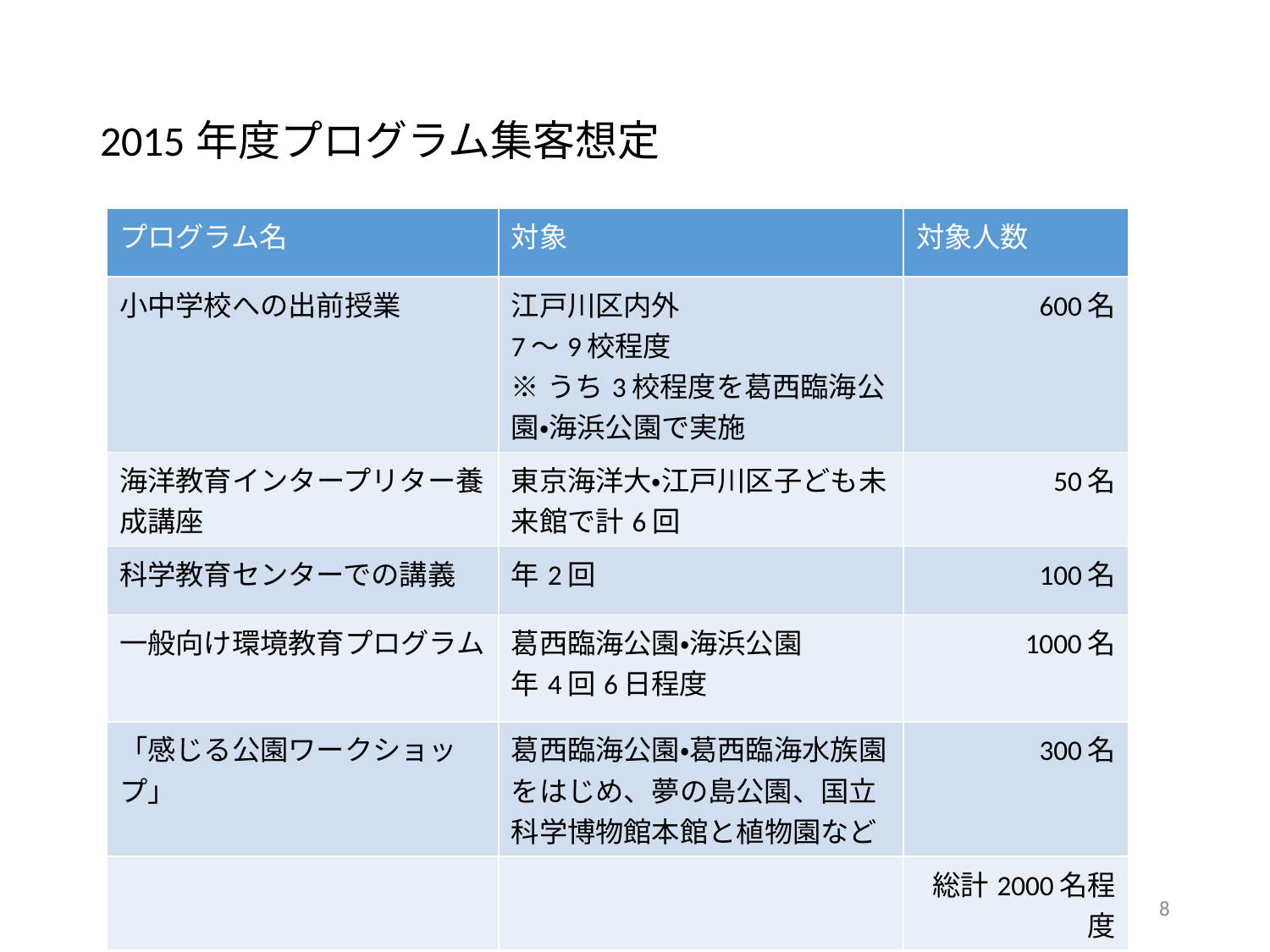

# 2015年度プログラム集客想定
| プログラム名 | 対象 | 対象人数 |
| --- | --- | --- |
| 小中学校への出前授業 | 江戸川区内外 7～9校程度 ※うち3校程度を葛西臨海公園・海浜公園で実施 | 600名 |
| 海洋教育インタープリター養成講座 | 東京海洋大・江戸川区子ども未来館で計6回 | 50名 |
| 科学教育センターでの講義 | 年2回 | 100名 |
| 一般向け環境教育プログラム | 葛西臨海公園・海浜公園 年4回6日程度 | 1000名 |
| 「感じる公園ワークショップ」 | 葛西臨海公園・葛西臨海水族園をはじめ、夢の島公園、国立科学博物館本館と植物園など | 300名 |
|  |  | 総計2000名程度 |
8